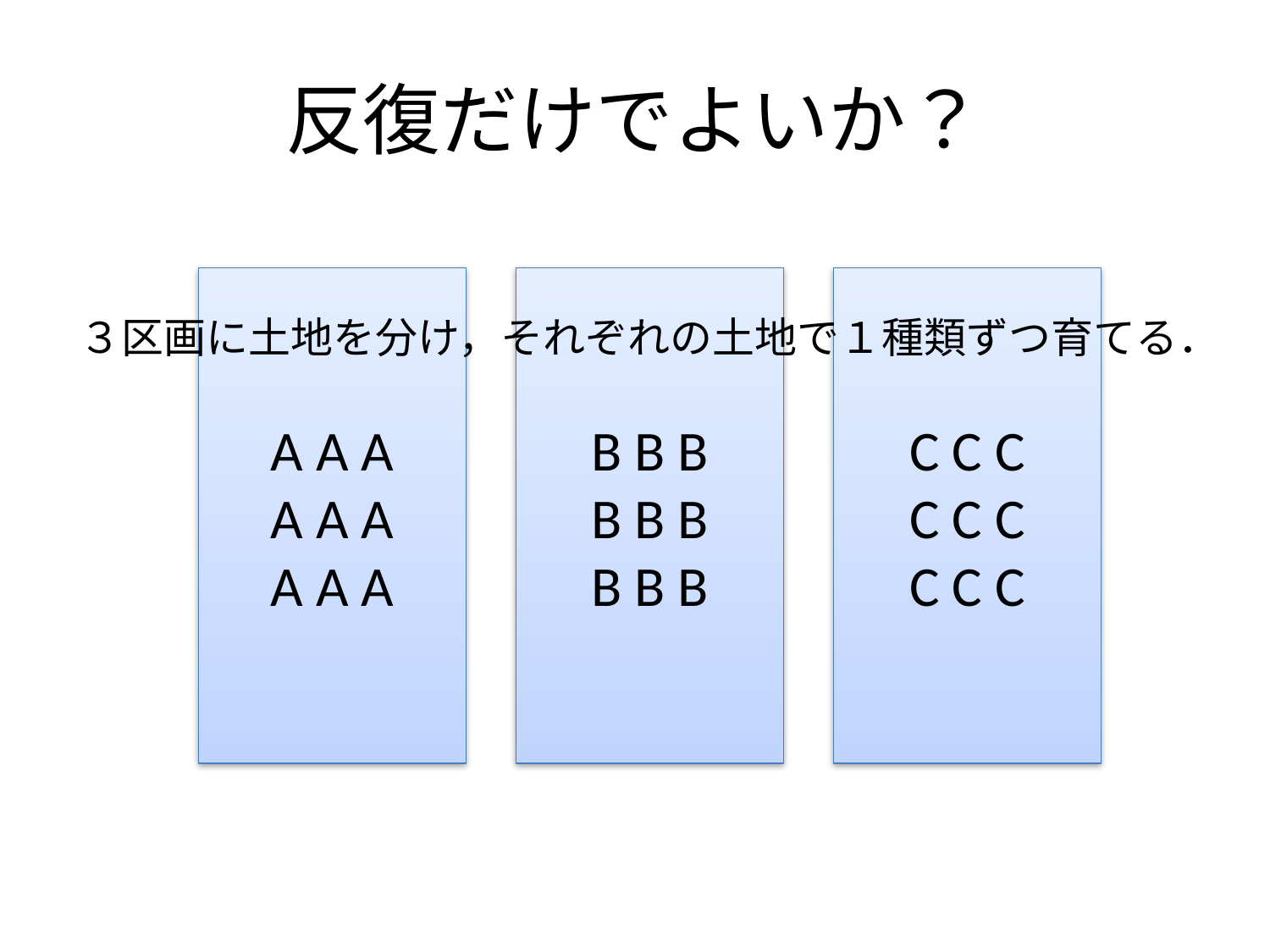

# 反復だけでよいか？
A A A
A A A
A A A
B B B
B B B
B B B
C C C
C C C
C C C
３区画に土地を分け，それぞれの土地で１種類ずつ育てる．